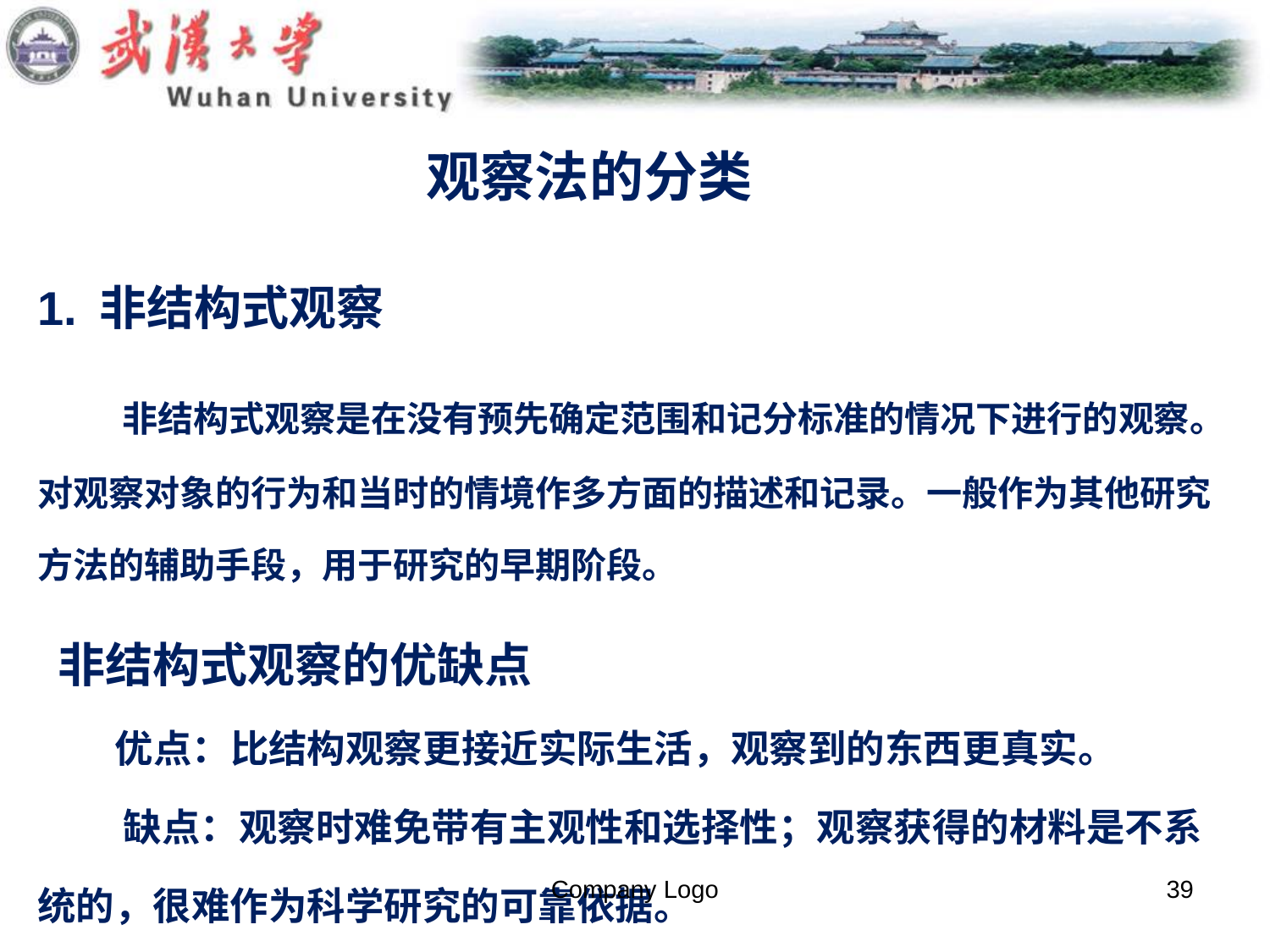

# 观察法的分类
1. 非结构式观察
       非结构式观察是在没有预先确定范围和记分标准的情况下进行的观察。对观察对象的行为和当时的情境作多方面的描述和记录。一般作为其他研究方法的辅助手段，用于研究的早期阶段。
 非结构式观察的优缺点
        优点：比结构观察更接近实际生活，观察到的东西更真实。
         缺点：观察时难免带有主观性和选择性；观察获得的材料是不系统的，很难作为科学研究的可靠依据。

Company Logo
39